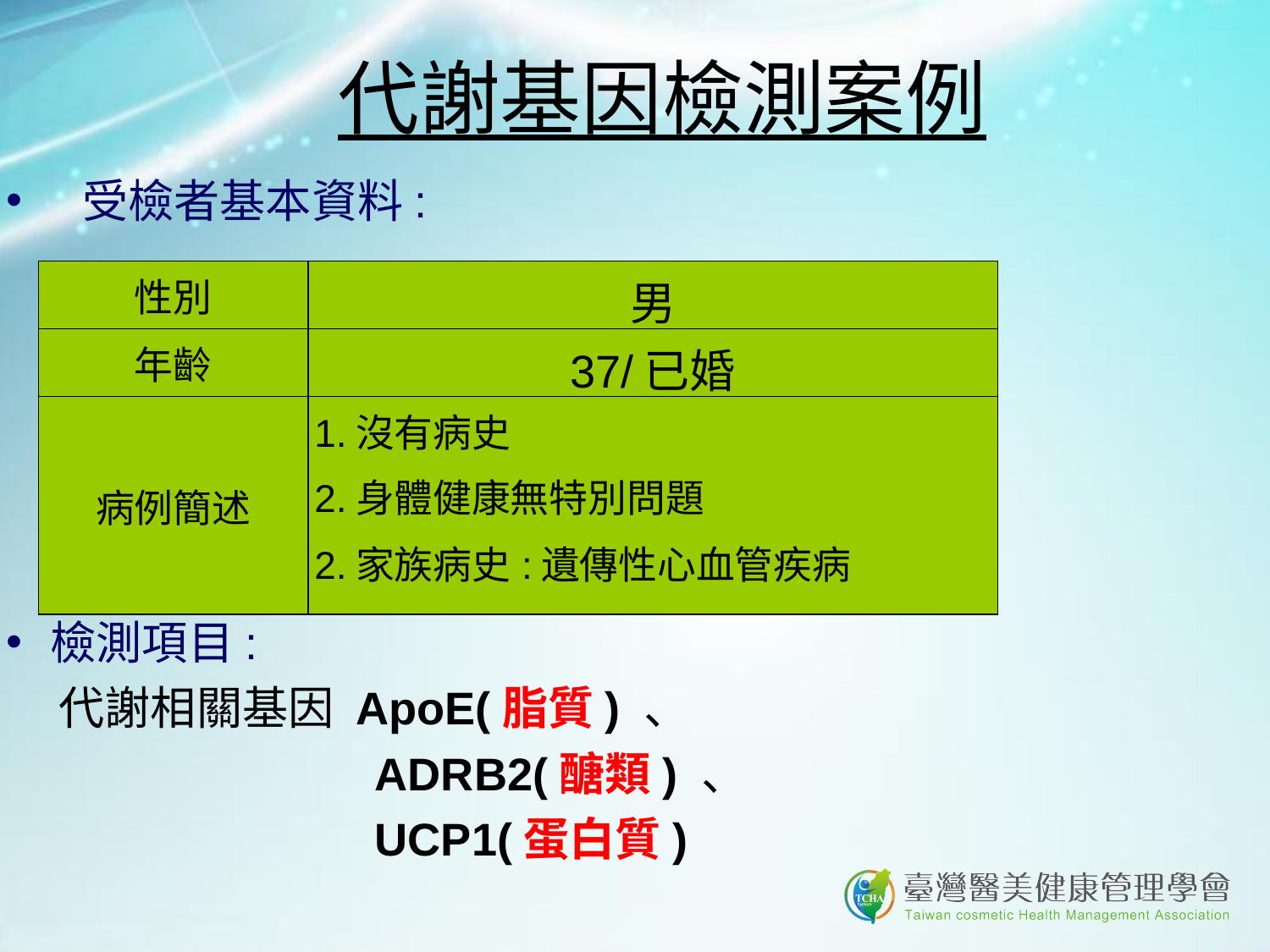

代謝基因檢測案例
  受檢者基本資料:

檢測項目:
    代謝相關基因 ApoE(脂質) 、
                             ADRB2(醣類) 、
                             UCP1(蛋白質)
| 性別 | 男 |
| --- | --- |
| 年齡 | 37/已婚 |
| 病例簡述 | 1.沒有病史 2.身體健康無特別問題 2.家族病史:遺傳性心血管疾病 |